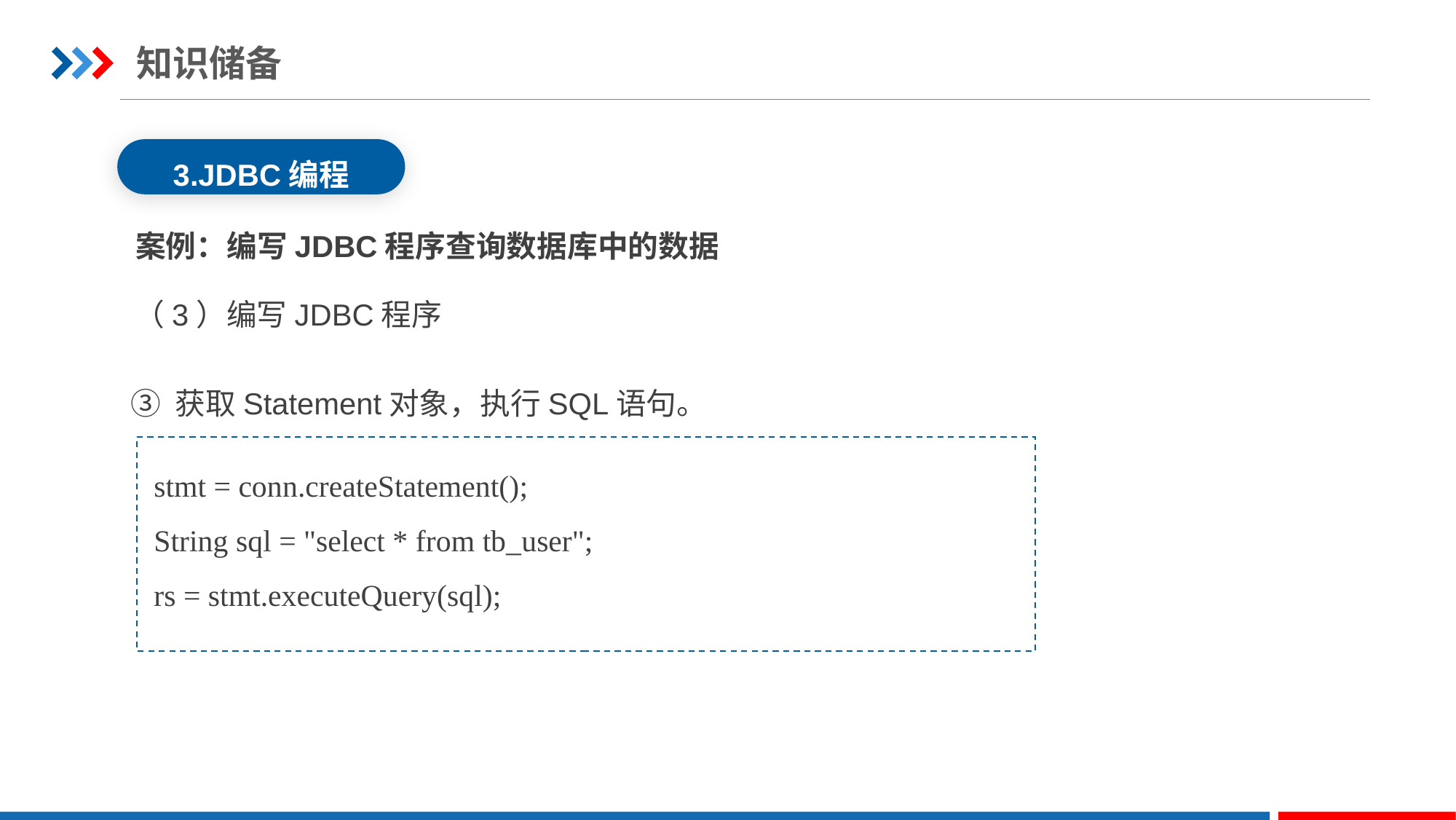

知识储备
3.JDBC编程

案例：编写JDBC程序查询数据库中的数据
（3）编写JDBC程序
③ 获取Statement对象，执行SQL语句。

stmt = conn.createStatement();
String sql = "select * from tb_user";
rs = stmt.executeQuery(sql);